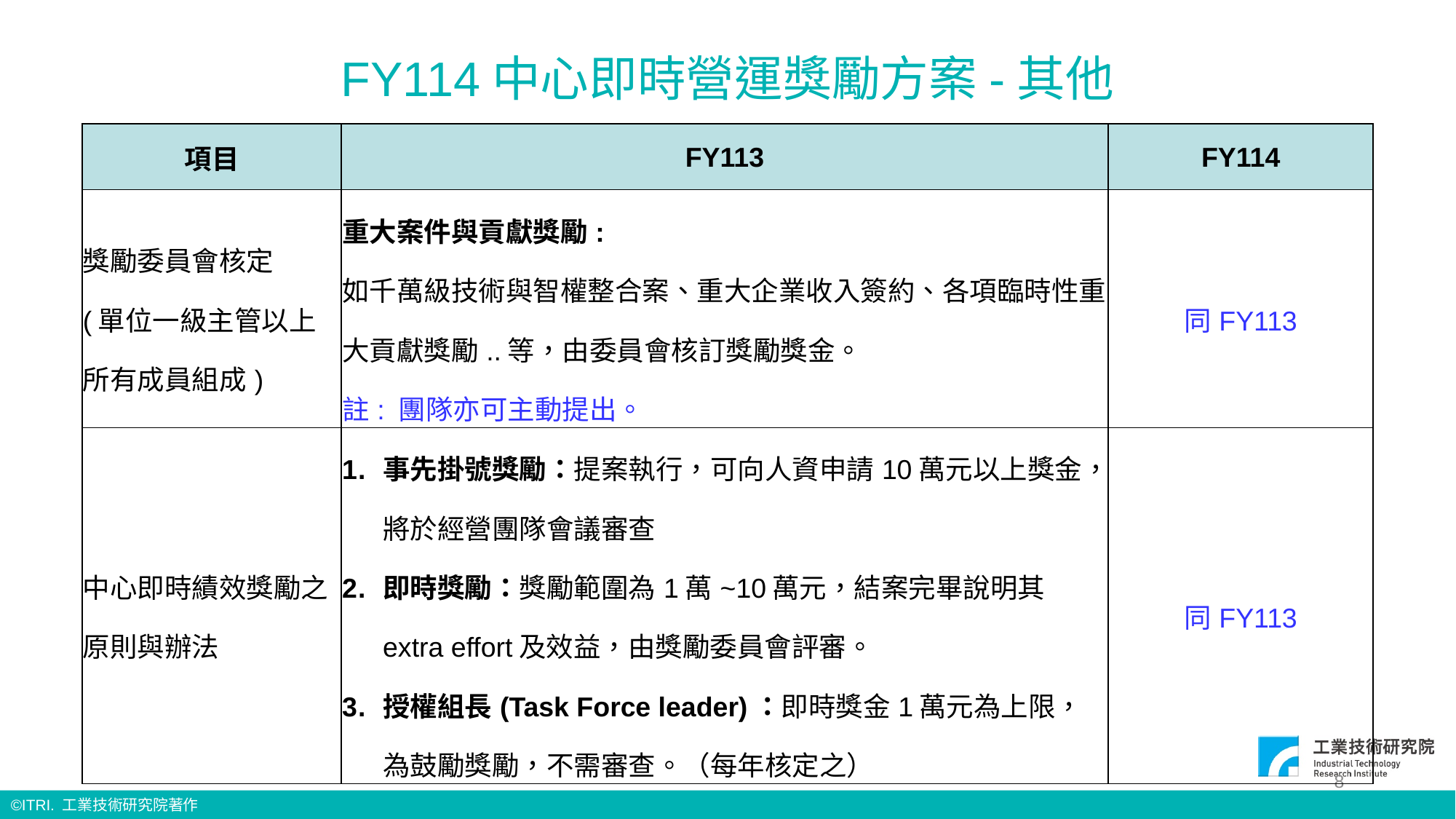

# FY114中心即時營運獎勵方案-其他
| 項目 | FY113 | FY114 |
| --- | --- | --- |
| 獎勵委員會核定 (單位一級主管以上所有成員組成) | 重大案件與貢獻獎勵: 如千萬級技術與智權整合案、重大企業收入簽約、各項臨時性重大貢獻獎勵..等，由委員會核訂獎勵獎金。 註: 團隊亦可主動提出。 | 同FY113 |
| 中心即時績效獎勵之原則與辦法 | 事先掛號獎勵：提案執行，可向人資申請10萬元以上獎金，將於經營團隊會議審查 即時獎勵：獎勵範圍為1萬~10萬元，結案完畢說明其extra effort及效益，由獎勵委員會評審。 授權組長(Task Force leader)：即時獎金1萬元為上限，為鼓勵獎勵，不需審查。（每年核定之） | 同FY113 |
8